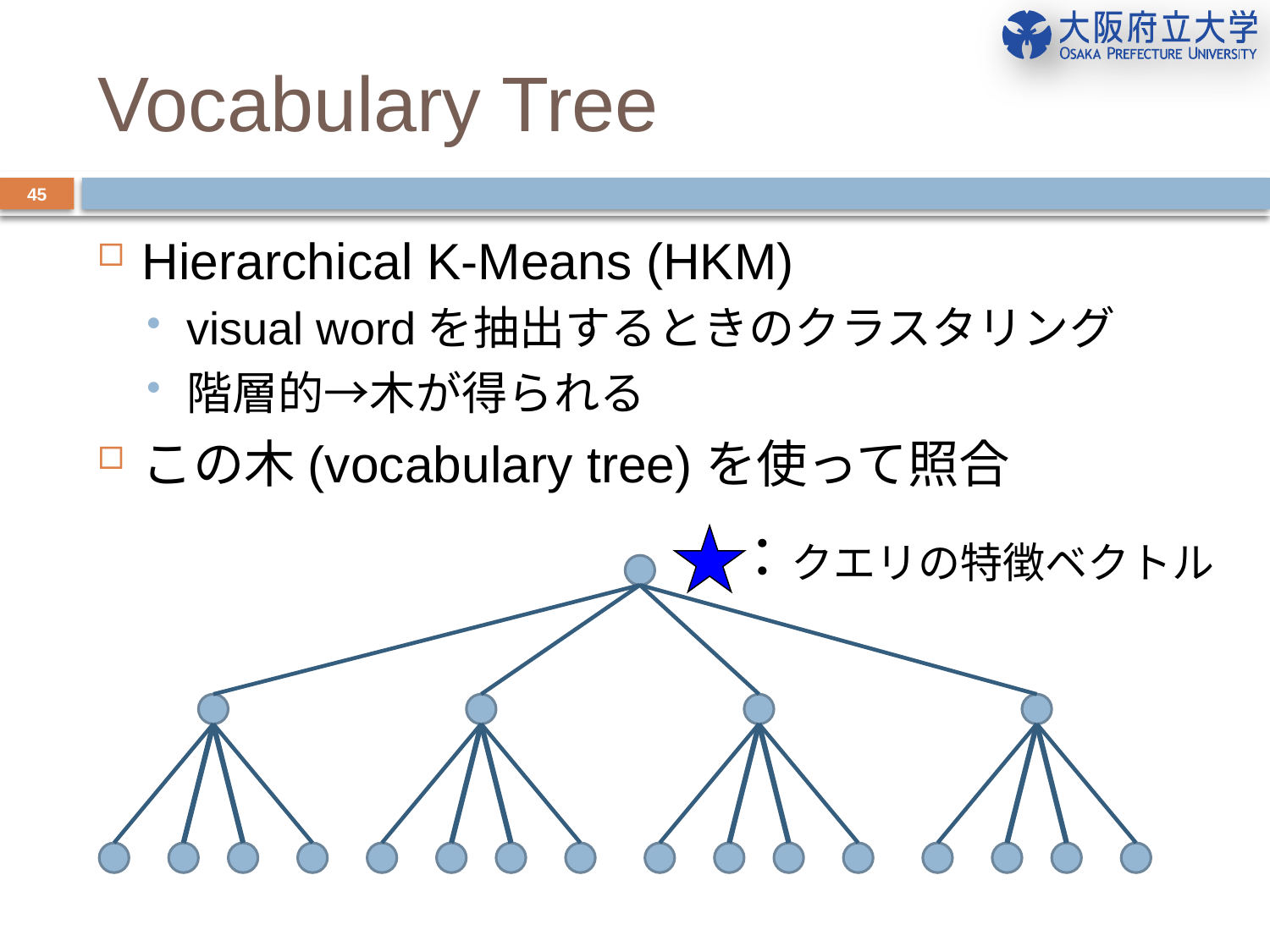

# Vocabulary Tree
45
Hierarchical K-Means (HKM)
visual wordを抽出するときのクラスタリング
階層的→木が得られる
この木(vocabulary tree)を使って照合
　　：クエリの特徴ベクトル